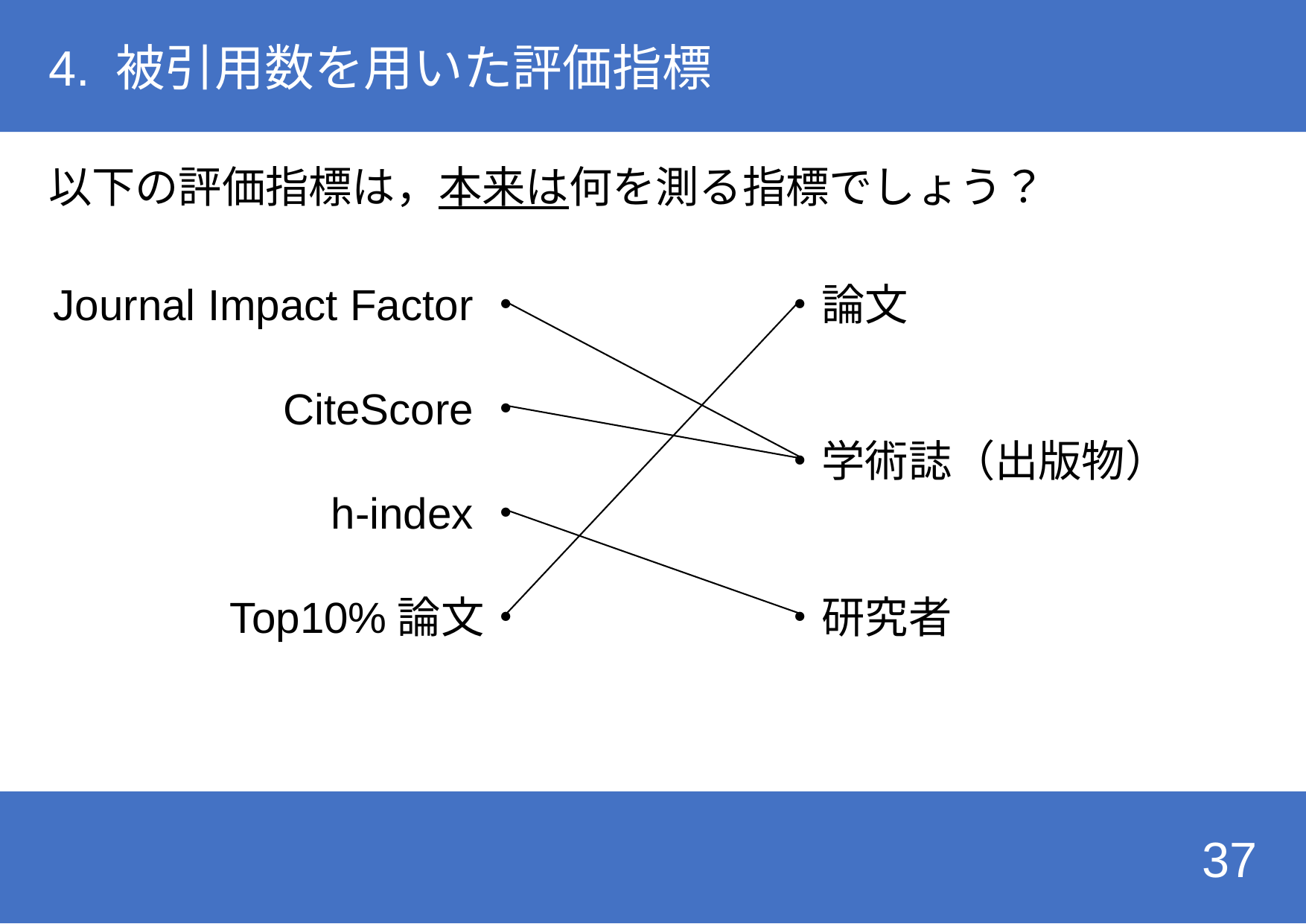

# 4. 被引用数を用いた評価指標
以下の評価指標は，本来は何を測る指標でしょう？

Journal Impact Factor・

CiteScore・

h-index・

Top10%論文・
・論文

・学術誌（出版物）

・研究者
37